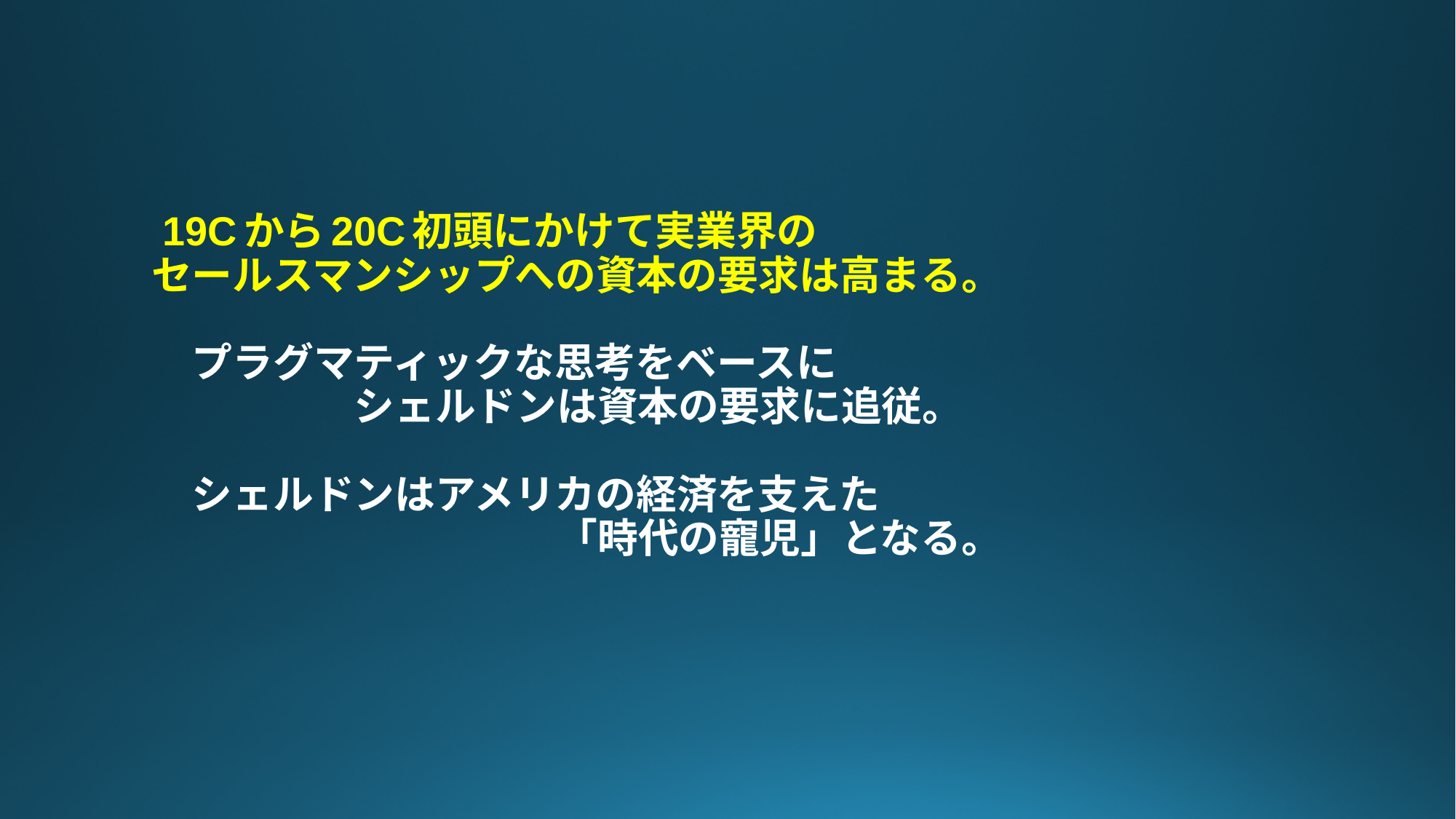

# 19Cから20C初頭にかけて実業界の 　セールスマンシップへの資本の要求は高まる。 　　プラグマティックな思考をベースに 　　　　　　シェルドンは資本の要求に追従。 　　シェルドンはアメリカの経済を支えた 　　　　　　　　　　　「時代の寵児」となる。